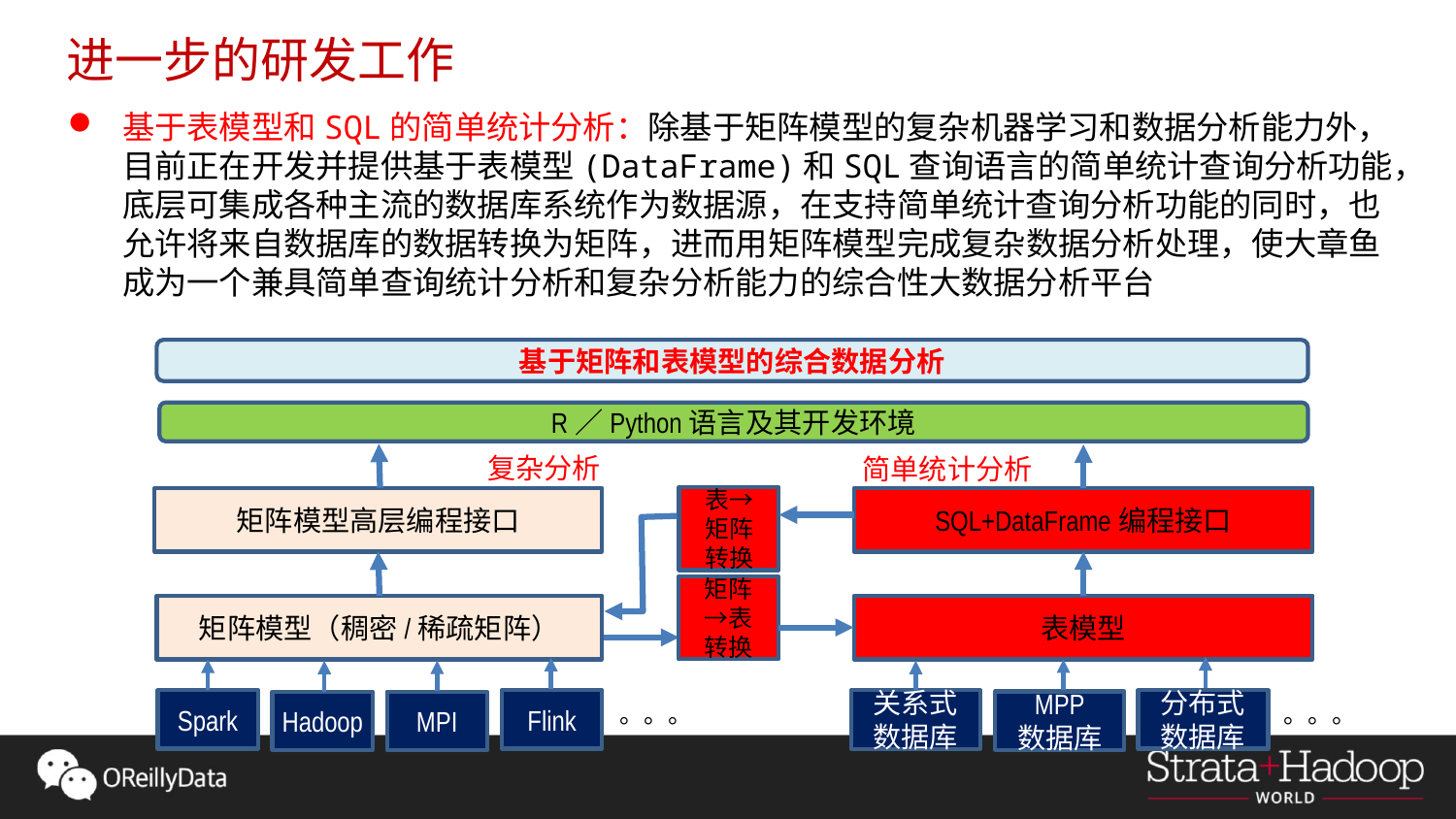

进一步的研发工作
基于表模型和SQL的简单统计分析：除基于矩阵模型的复杂机器学习和数据分析能力外，目前正在开发并提供基于表模型(DataFrame)和SQL查询语言的简单统计查询分析功能，底层可集成各种主流的数据库系统作为数据源，在支持简单统计查询分析功能的同时，也允许将来自数据库的数据转换为矩阵，进而用矩阵模型完成复杂数据分析处理，使大章鱼成为一个兼具简单查询统计分析和复杂分析能力的综合性大数据分析平台

基于矩阵和表模型的综合数据分析
R／Python语言及其开发环境
复杂分析
简单统计分析
表→矩阵转换
矩阵模型高层编程接口
SQL+DataFrame编程接口

矩阵→表转换
矩阵模型（稠密/稀疏矩阵）
表模型
。。。
。。。
Spark
Flink
分布式
数据库
关系式数据库
MPP
数据库
Hadoop
MPI